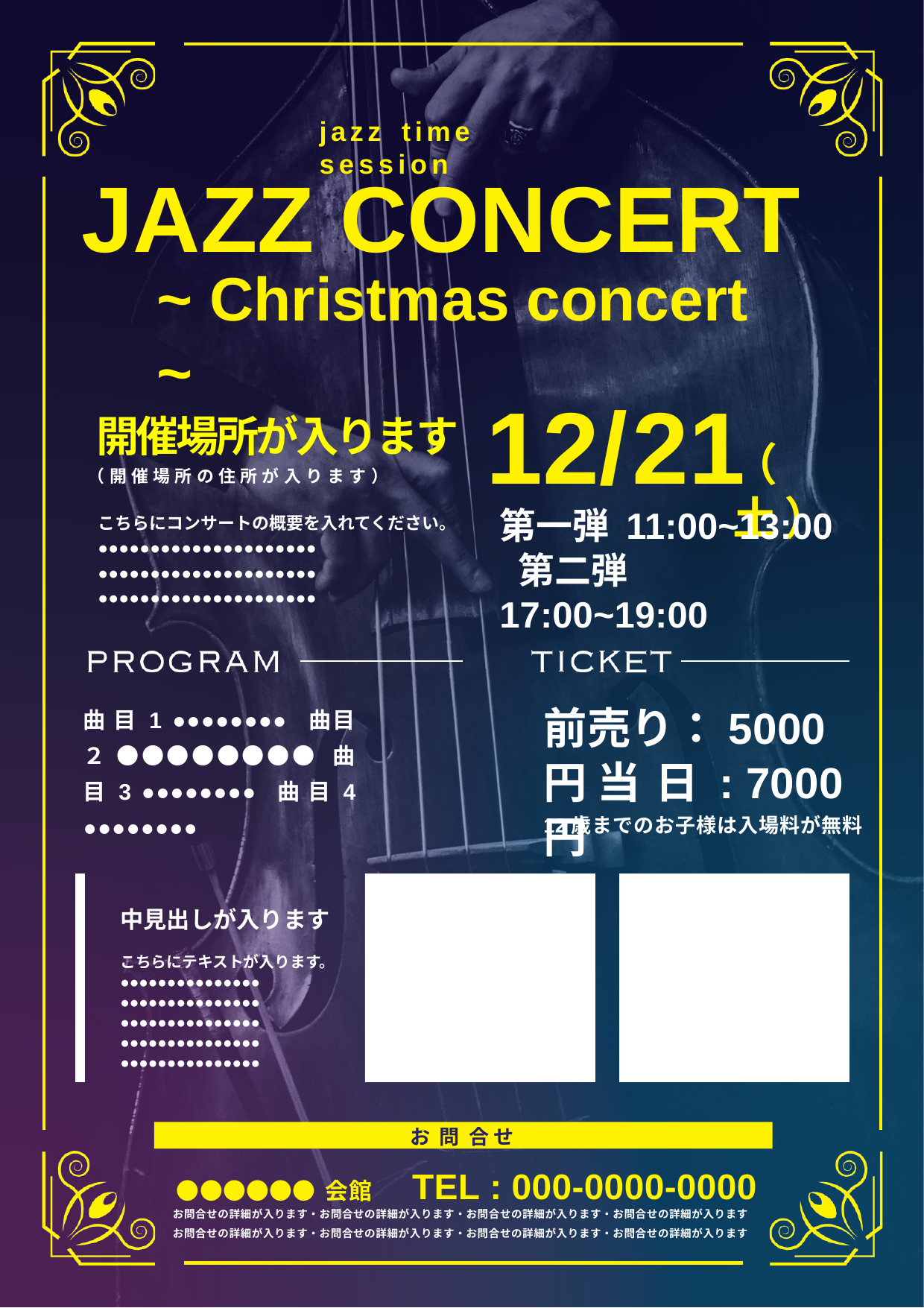

jazz	time	session
# JAZZ CONCERT

~ Christmas concert ~
12/21
開催場所が入ります
（ 土）
（開催場所の住所が入ります）
こちらにコンサートの概要を入れてください。
●●●●●●●●●●●●●●●●●●●●●
●●●●●●●●●●●●●●●●●●●●●
●●●●●●●●●●●●●●●●●●●●●
第一弾 11:00~13:00  第二弾 17:00~19:00

曲 目 1 ●●●●●●●●  曲目２ ●●●●●●●●  曲 目 3 ●●●●●●●●  曲 目 4 ●●●●●●●●
前売り：5000円 当	日 : 7000円
12歳までのお子様は入場料が無料

中見出しが入ります
こちらにテキストが入ります。
●●●●●●●●●●●●●●●
●●●●●●●●●●●●●●●
●●●●●●●●●●●●●●●
●●●●●●●●●●●●●●●
●●●●●●●●●●●●●●●
お  問  合 せ

●●●●●●会館
TEL : 000-0000-0000
お問合せの詳細が入ります・お問合せの詳細が入ります・お問合せの詳細が入ります・お問合せの詳細が入ります お問合せの詳細が入ります・お問合せの詳細が入ります・お問合せの詳細が入ります・お問合せの詳細が入ります